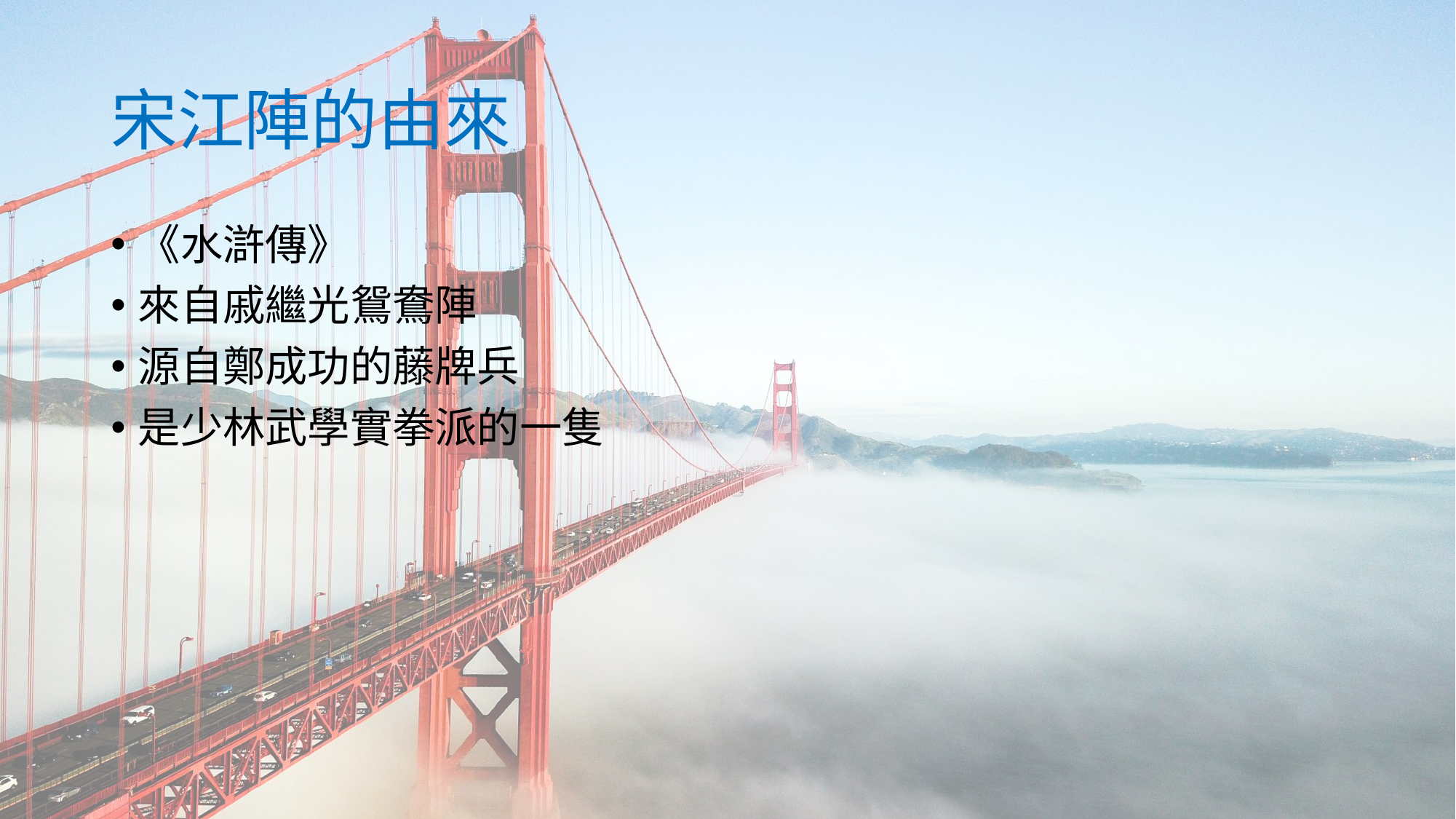

# 宋江陣的由來
《水滸傳》
來自戚繼光鴛鴦陣
源自鄭成功的藤牌兵
是少林武學實拳派的一隻